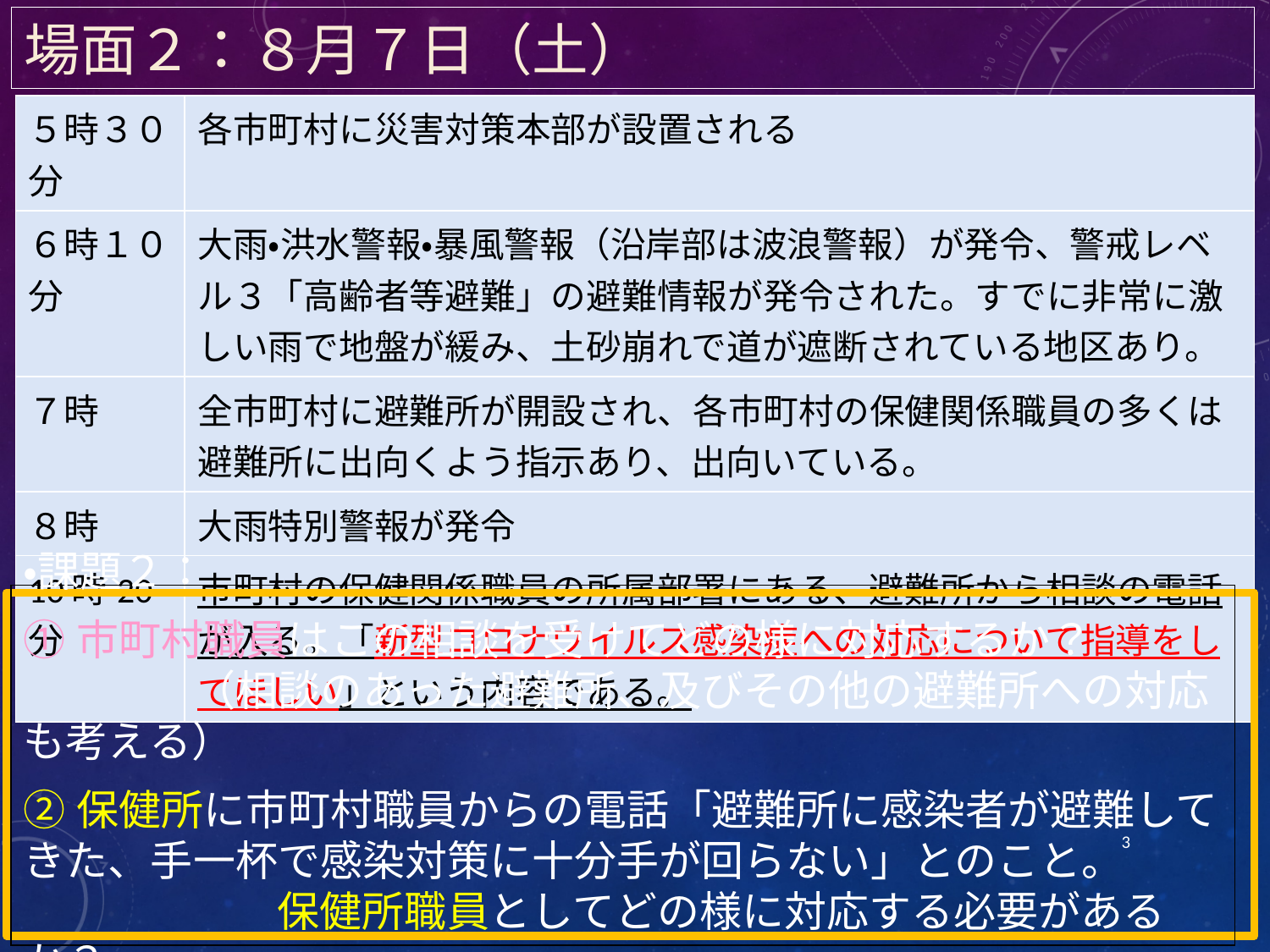

# 場面２：８月７日（土）
| ５時３０分 | 各市町村に災害対策本部が設置される |
| --- | --- |
| ６時１０分 | 大雨・洪水警報・暴風警報（沿岸部は波浪警報）が発令、警戒レベル３「高齢者等避難」の避難情報が発令された。すでに非常に激しい雨で地盤が緩み、土砂崩れで道が遮断されている地区あり。 |
| ７時 | 全市町村に避難所が開設され、各市町村の保健関係職員の多くは避難所に出向くよう指示あり、出向いている。 |
| ８時 | 大雨特別警報が発令 |
| 10時20分 | 市町村の保健関係職員の所属部署にある、避難所から相談の電話が入る。「新型コロナウイルス感染症への対応について指導をしてほしい」という内容である。 |
・課題２：
①市町村職員はこの相談を受けてどの様に対応するか？　　　　　　　（相談のあった避難所、及びその他の避難所への対応も考える）
②保健所に市町村職員からの電話「避難所に感染者が避難してきた、手一杯で感染対策に十分手が回らない」とのこと。　　　　　　　　保健所職員としてどの様に対応する必要があるか？

3